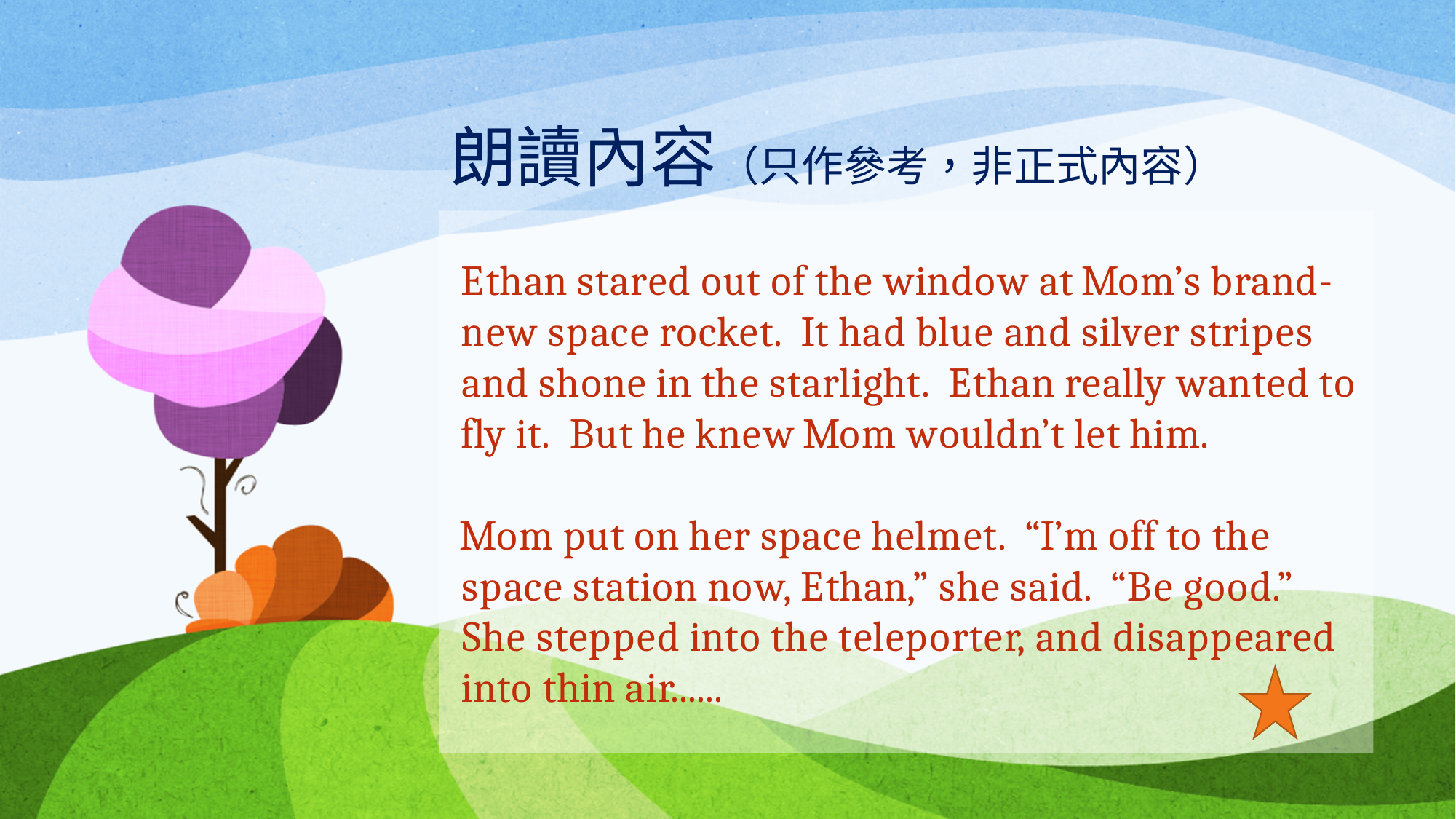

# 朗讀內容（只作參考，非正式內容）
Ethan stared out of the window at Mom’s brand-new space rocket.  It had blue and silver stripes and shone in the starlight.  Ethan really wanted to fly it.  But he knew Mom wouldn’t let him.
Mom put on her space helmet.  “I’m off to the space station now, Ethan,” she said.  “Be good.”  She stepped into the teleporter, and disappeared into thin air......